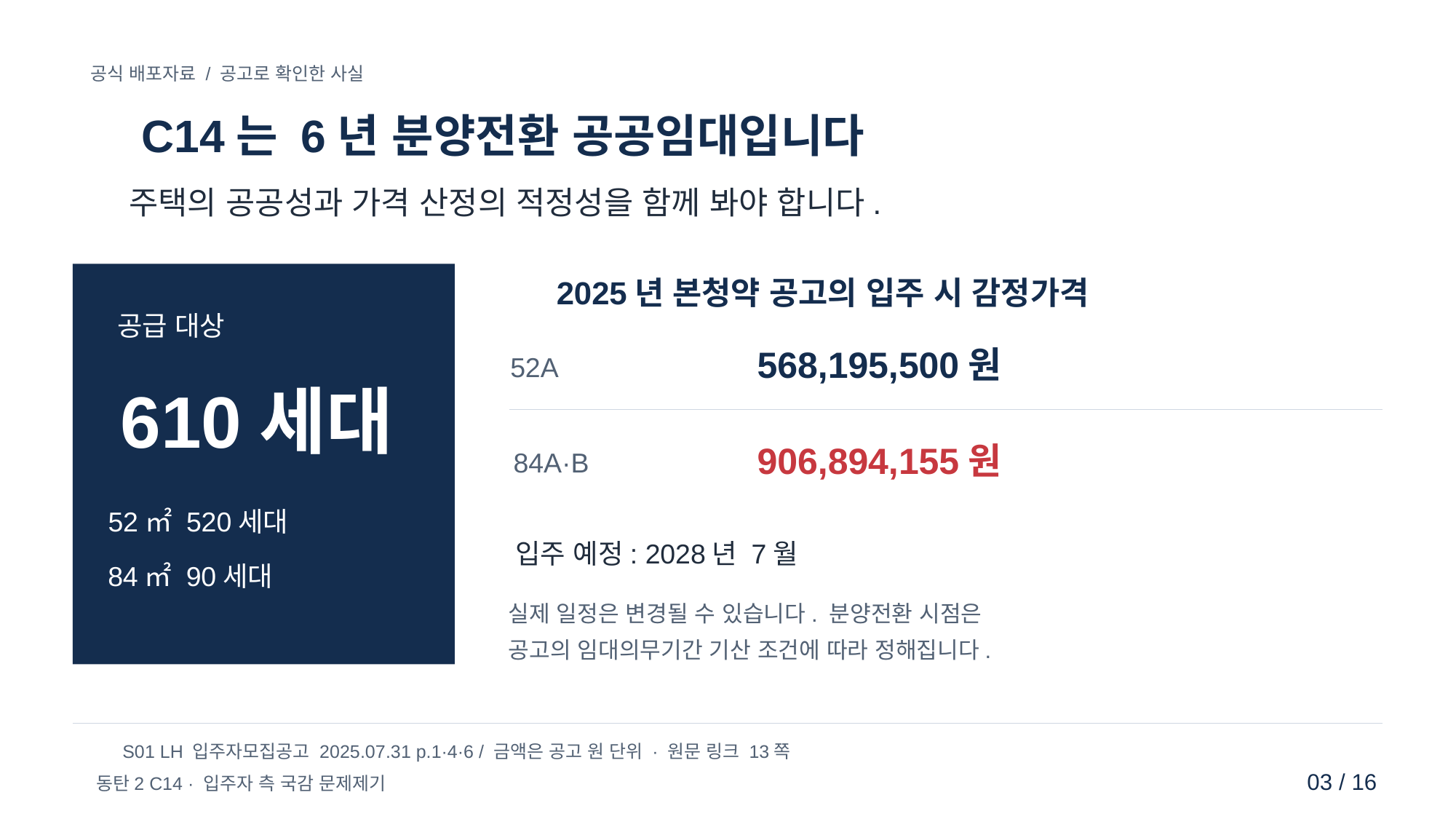

공식 배포자료 / 공고로 확인한 사실
C14는 6년 분양전환 공공임대입니다
주택의 공공성과 가격 산정의 적정성을 함께 봐야 합니다.

공급 대상
610세대
52㎡ 520세대
84㎡ 90세대
2025년 본청약 공고의 입주 시 감정가격
568,195,500원
52A

906,894,155원
84A·B
입주 예정: 2028년 7월
실제 일정은 변경될 수 있습니다. 분양전환 시점은 공고의 임대의무기간 기산 조건에 따라 정해집니다.

S01 LH 입주자모집공고 2025.07.31 p.1·4·6 / 금액은 공고 원 단위 · 원문 링크 13쪽
03 / 16
동탄2 C14 · 입주자 측 국감 문제제기